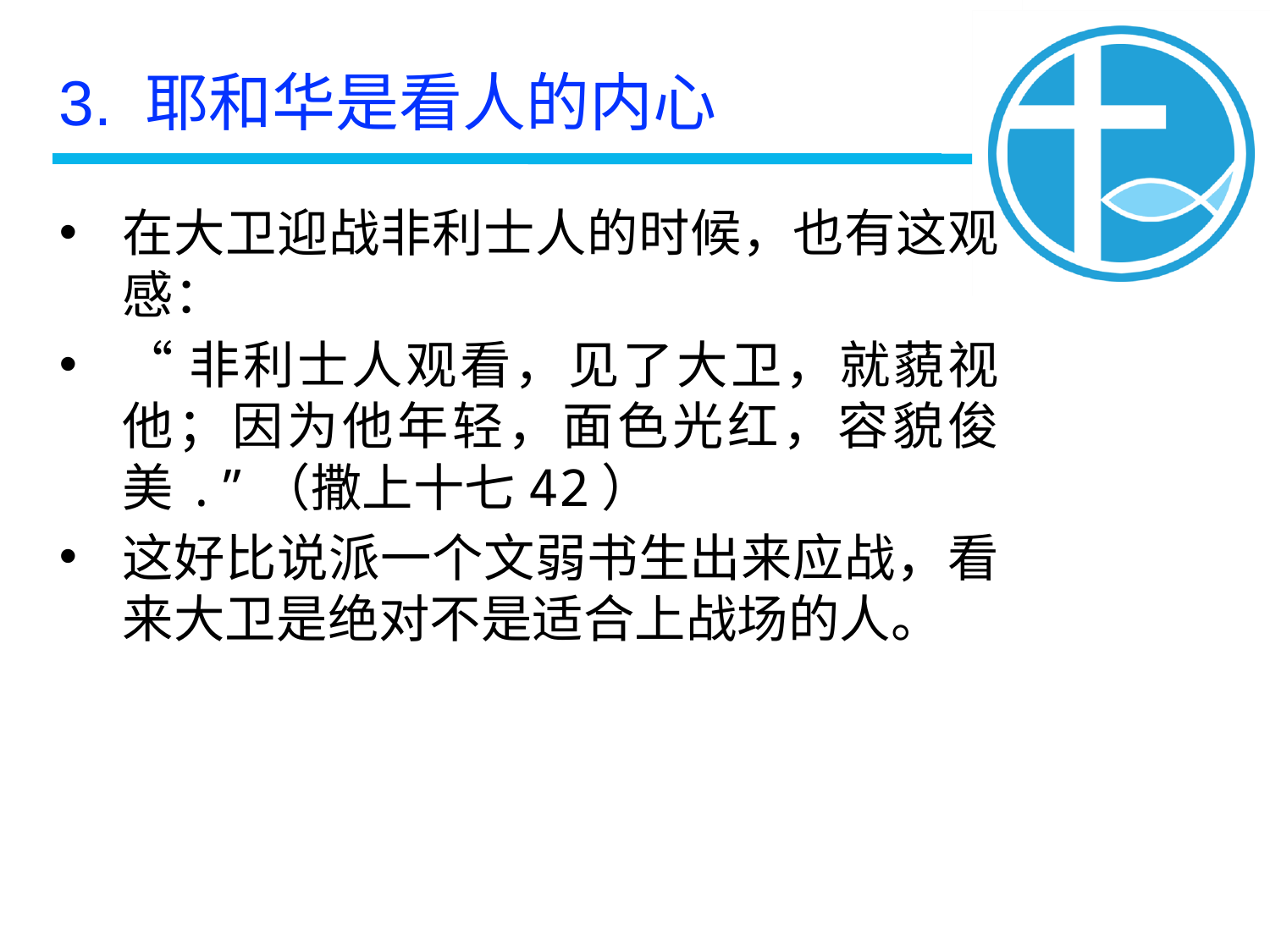

3. 耶和华是看人的内心
在大卫迎战非利士人的时候，也有这观感：
“非利士人观看，见了大卫，就藐视他；因为他年轻，面色光红，容貌俊美.”（撒上十七42）
这好比说派一个文弱书生出来应战，看来大卫是绝对不是适合上战场的人。